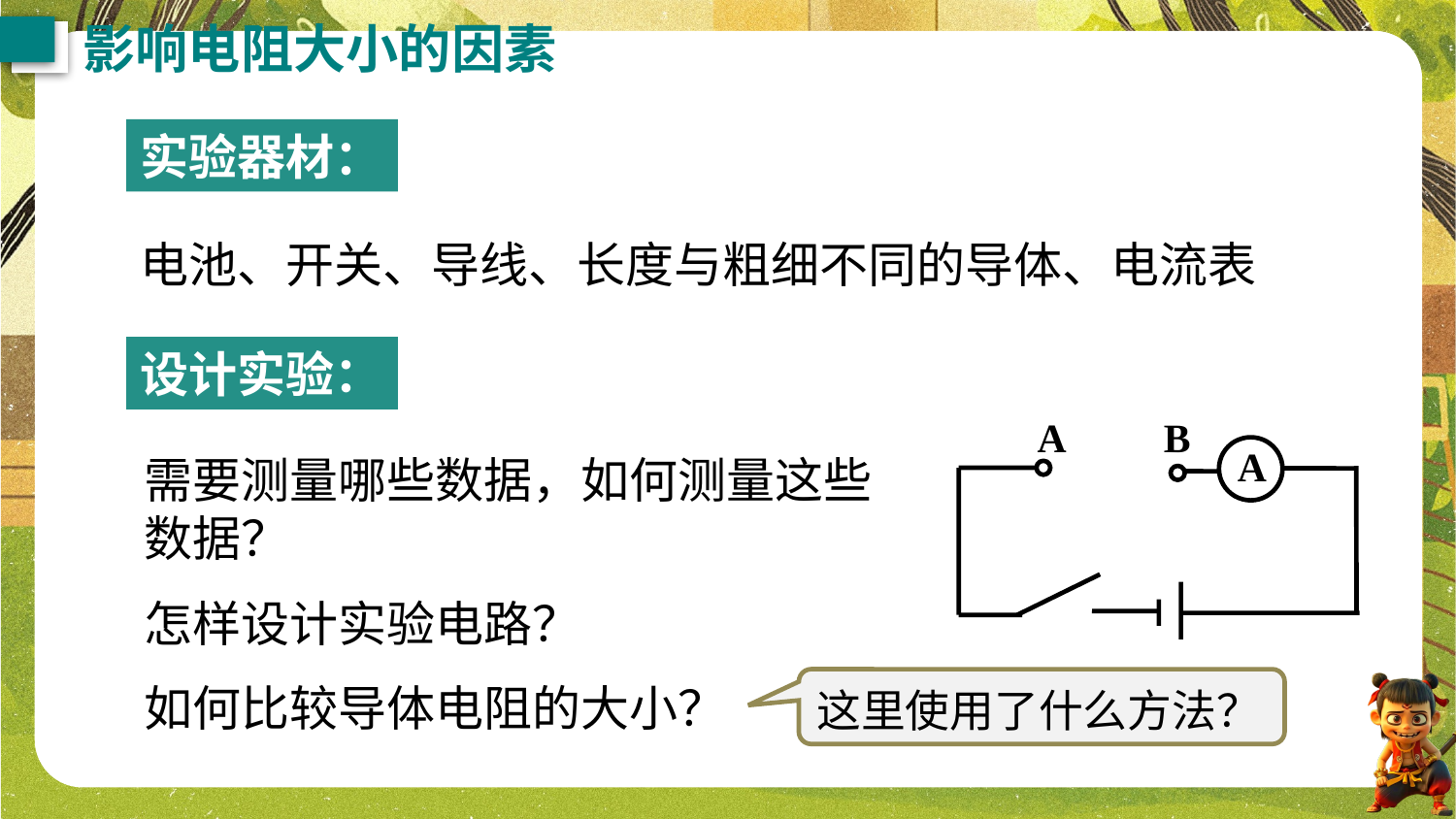

影响电阻大小的因素

实验器材：
电池、开关、导线、长度与粗细不同的导体、电流表
设计实验：
A
B
A

需要测量哪些数据，如何测量这些数据？
怎样设计实验电路？
这里使用了什么方法？
如何比较导体电阻的大小？